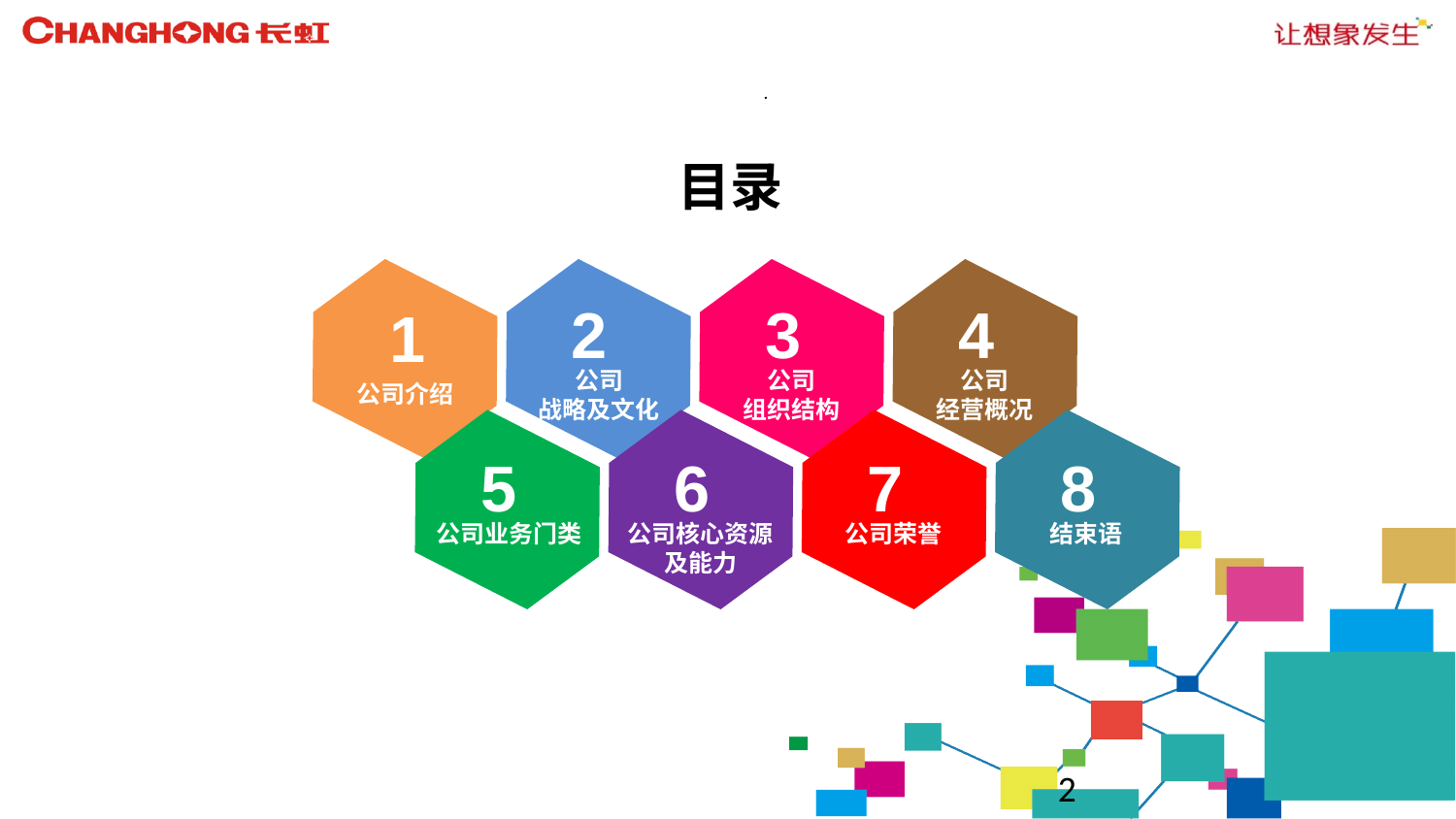

目录

2
3
4
1
公司
组织结构
公司
战略及文化
公司
经营概况
公司介绍

5
6
7
8
公司业务门类
公司核心资源
及能力
公司荣誉
结束语
2